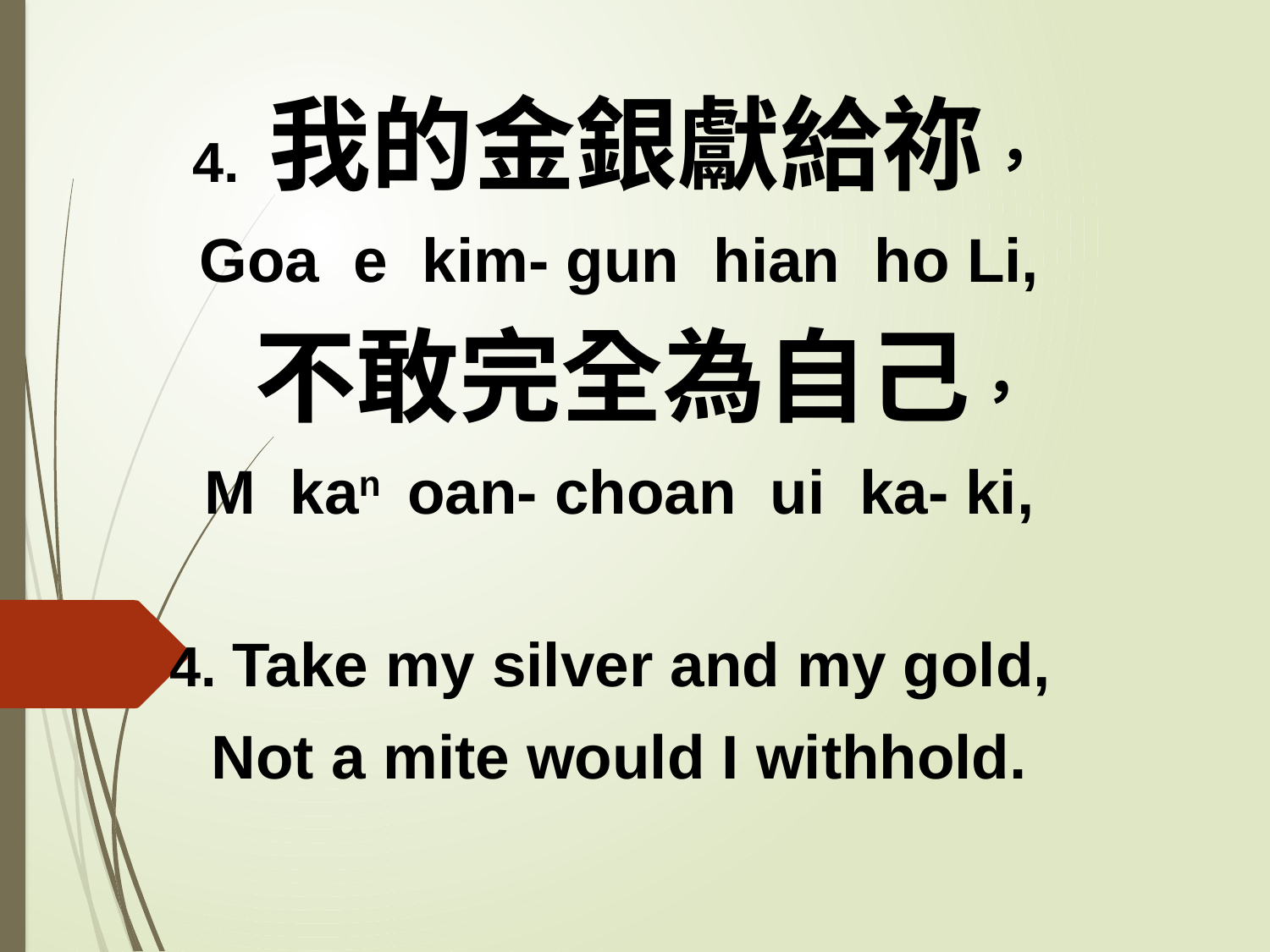

4. 我的金銀獻給祢，
Goa  e  kim- gun  hian  ho Li,
 不敢完全為自己，
M  kan  oan- choan  ui  ka- ki,

4. Take my silver and my gold,
Not a mite would I withhold.